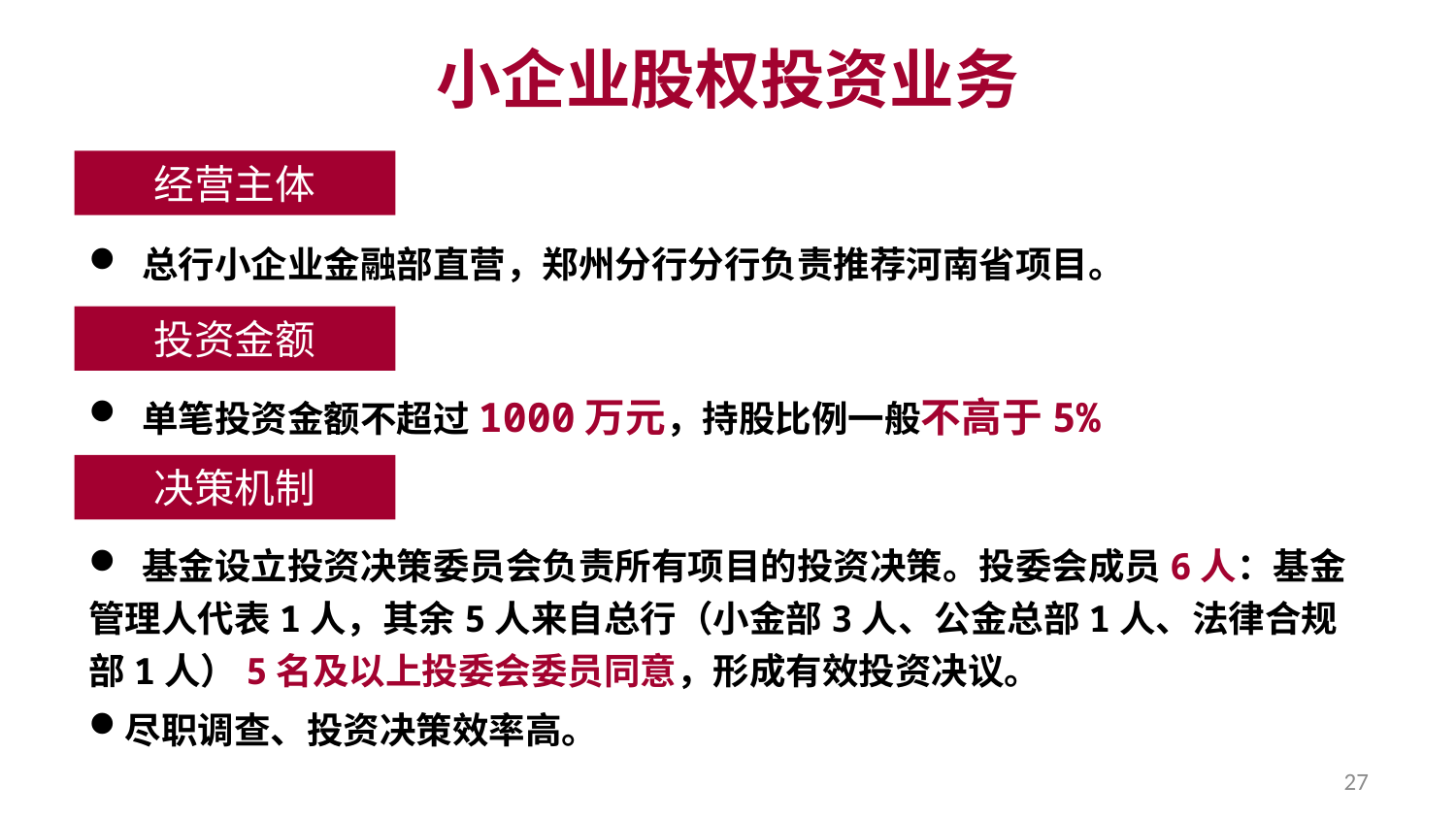

小企业股权投资业务
经营主体
 总行小企业金融部直营，郑州分行分行负责推荐河南省项目。
投资金额
 单笔投资金额不超过1000万元，持股比例一般不高于5%
决策机制
 基金设立投资决策委员会负责所有项目的投资决策。投委会成员6人：基金管理人代表1人，其余5人来自总行（小金部3人、公金总部1人、法律合规部1人）5名及以上投委会委员同意，形成有效投资决议。
尽职调查、投资决策效率高。
27